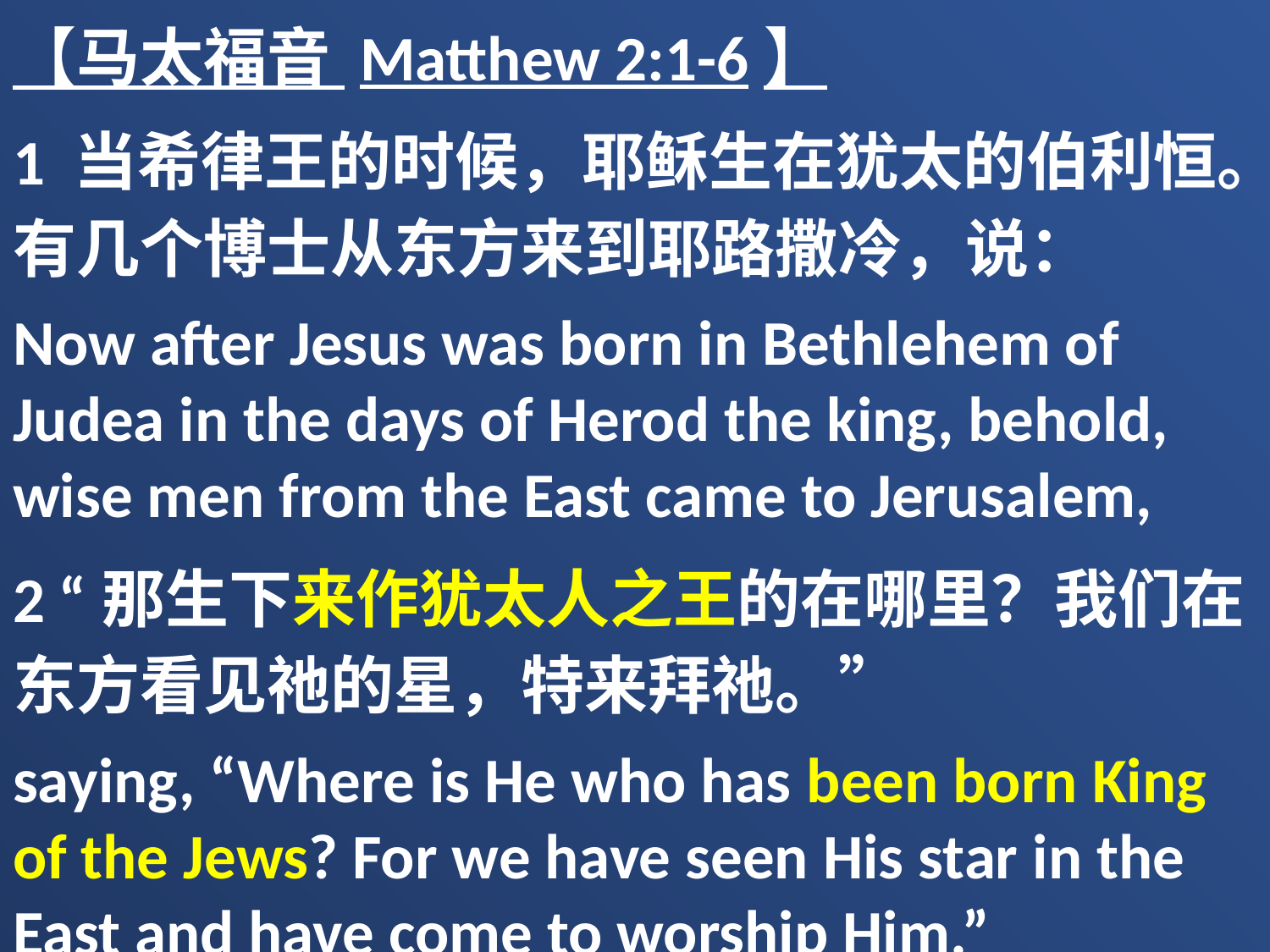

【马太福音 Matthew 2:1-6】
1 当希律王的时候，耶稣生在犹太的伯利恒。有几个博士从东方来到耶路撒冷，说：
Now after Jesus was born in Bethlehem of Judea in the days of Herod the king, behold, wise men from the East came to Jerusalem,
2 “那生下来作犹太人之王的在哪里？我们在东方看见祂的星，特来拜祂。”
saying, “Where is He who has been born King of the Jews? For we have seen His star in the East and have come to worship Him.”